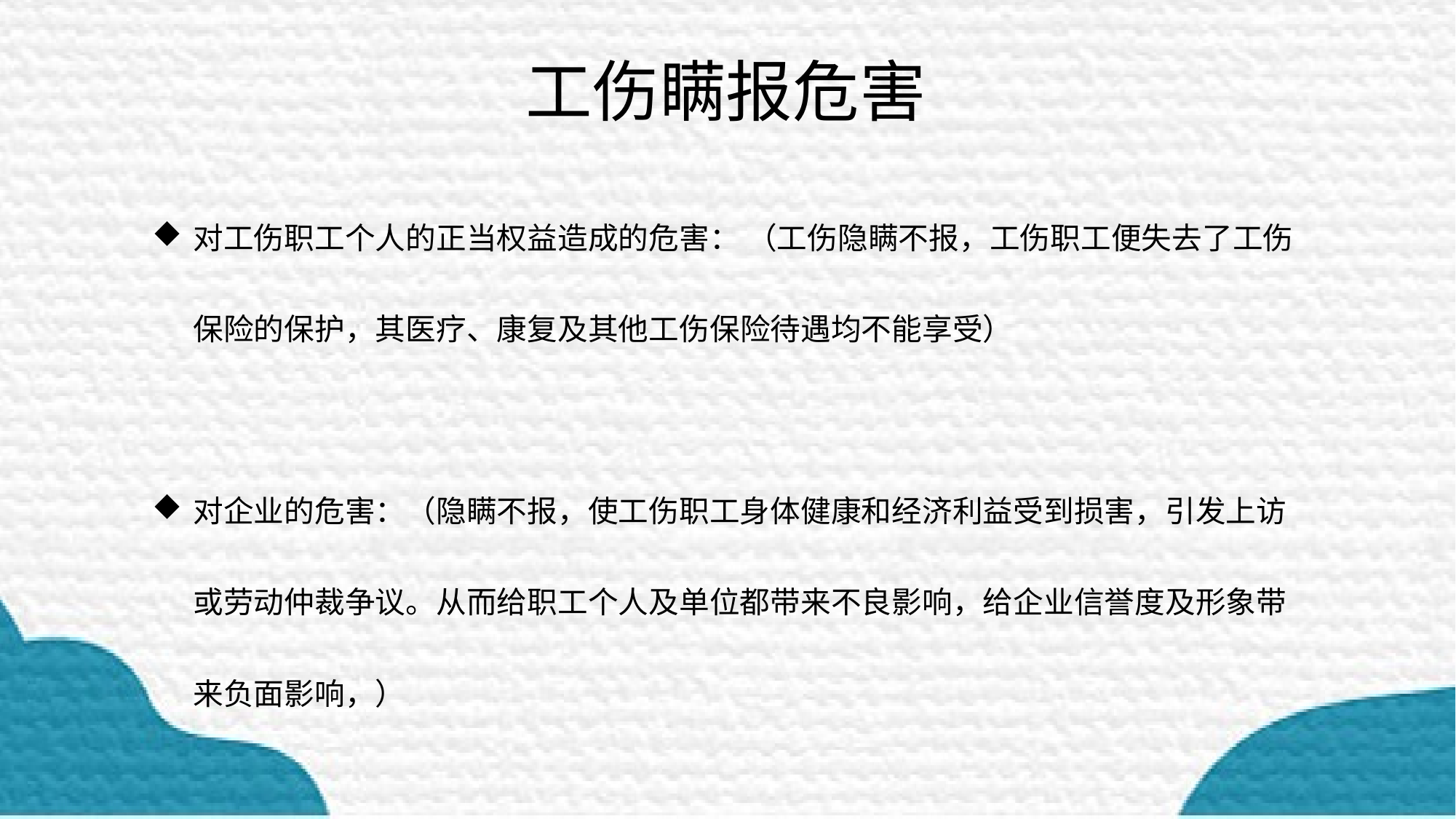

# 工伤瞒报危害
对工伤职工个人的正当权益造成的危害： （工伤隐瞒不报，工伤职工便失去了工伤保险的保护，其医疗、康复及其他工伤保险待遇均不能享受）

对企业的危害：（隐瞒不报，使工伤职工身体健康和经济利益受到损害，引发上访或劳动仲裁争议。从而给职工个人及单位都带来不良影响，给企业信誉度及形象带来负面影响，）